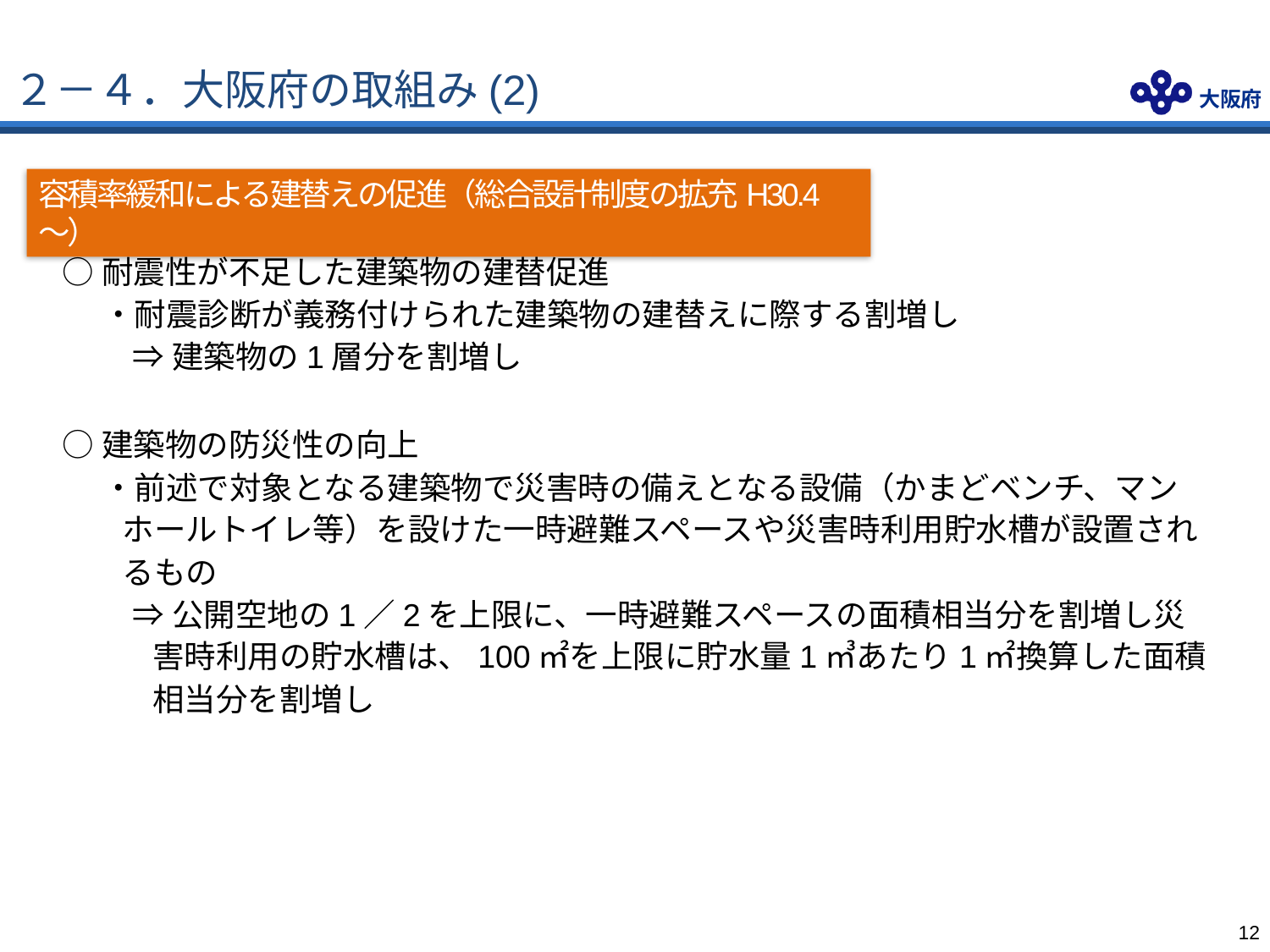

# ２－４．大阪府の取組み(2)
容積率緩和による建替えの促進（総合設計制度の拡充H30.4～）
○耐震性が不足した建築物の建替促進
・耐震診断が義務付けられた建築物の建替えに際する割増し
⇒建築物の1層分を割増し
○建築物の防災性の向上
・前述で対象となる建築物で災害時の備えとなる設備（かまどベンチ、マンホールトイレ等）を設けた一時避難スペースや災害時利用貯水槽が設置されるもの
⇒公開空地の1／2を上限に、一時避難スペースの面積相当分を割増し災害時利用の貯水槽は、100㎡を上限に貯水量1㎥あたり1㎡換算した面積相当分を割増し
12